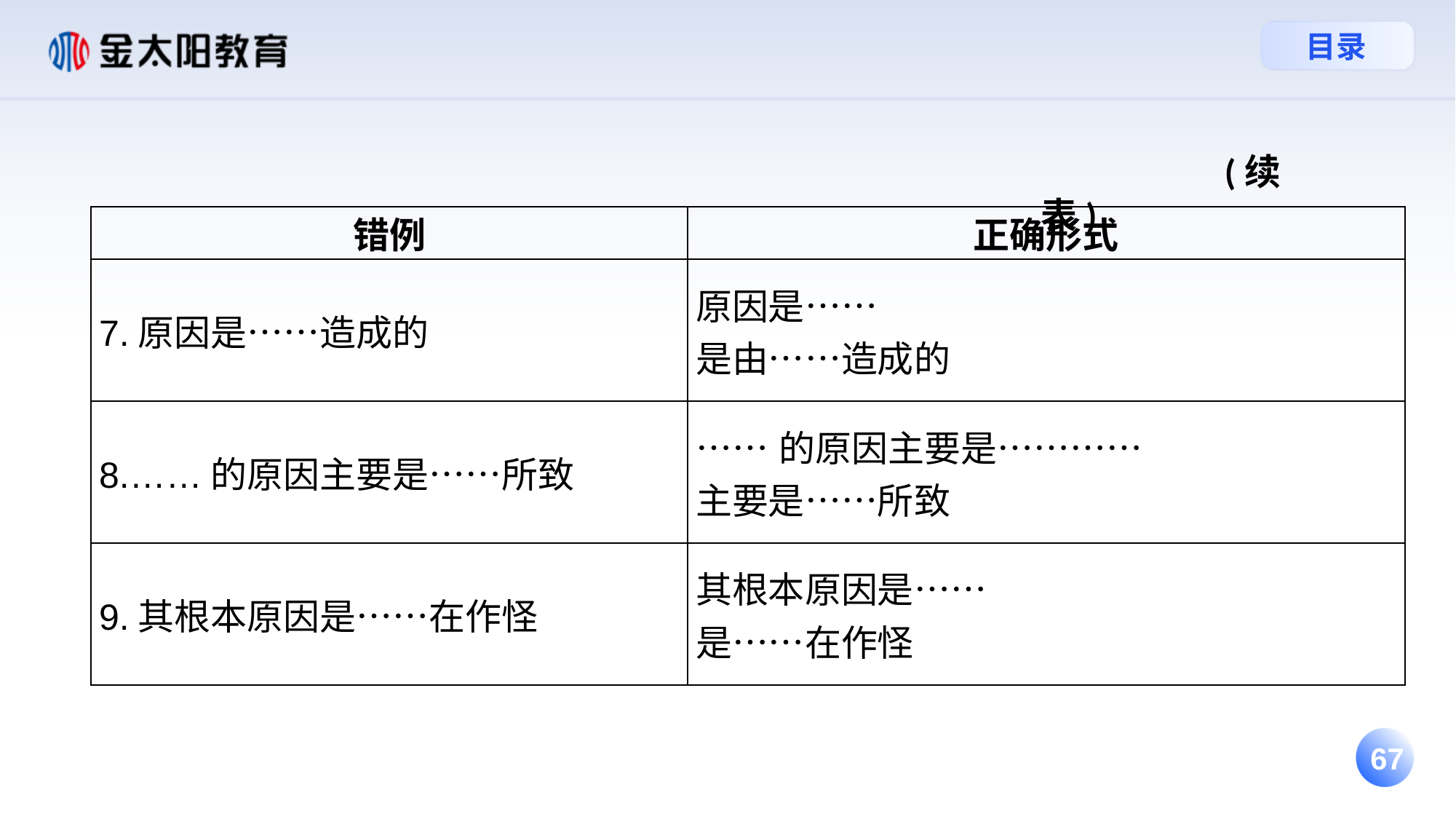

(续表)
| 错例 | 正确形式 |
| --- | --- |
| 7.原因是……造成的 | 原因是…… 是由……造成的 |
| 8.……的原因主要是……所致 | ……的原因主要是………… 主要是……所致 |
| 9.其根本原因是……在作怪 | 其根本原因是…… 是……在作怪 |